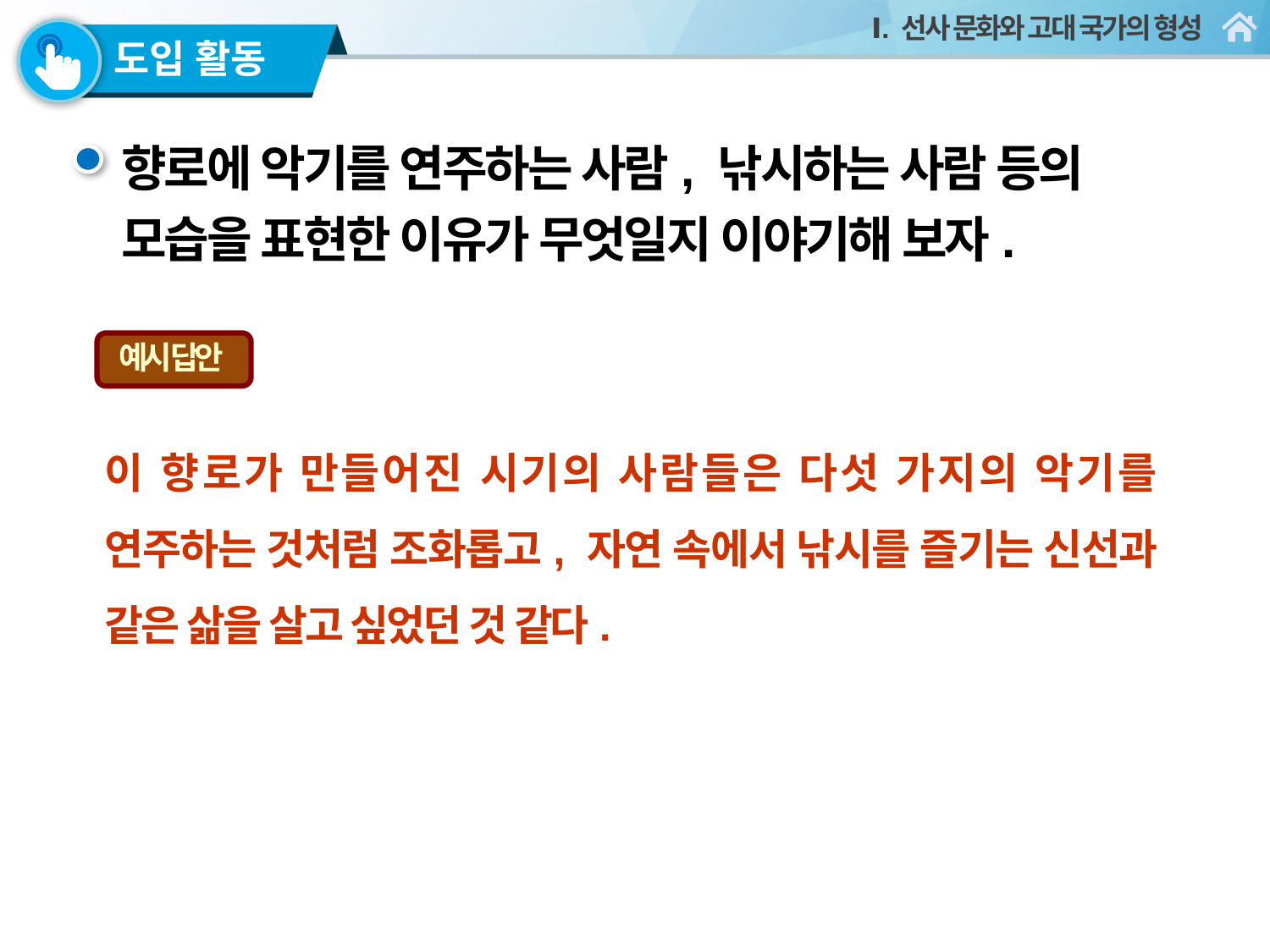

향로에 악기를 연주하는 사람, 낚시하는 사람 등의 모습을 표현한 이유가 무엇일지 이야기해 보자.

예시 답안
이 향로가 만들어진 시기의 사람들은 다섯 가지의 악기를 연주하는 것처럼 조화롭고, 자연 속에서 낚시를 즐기는 신선과 같은 삶을 살고 싶었던 것 같다.